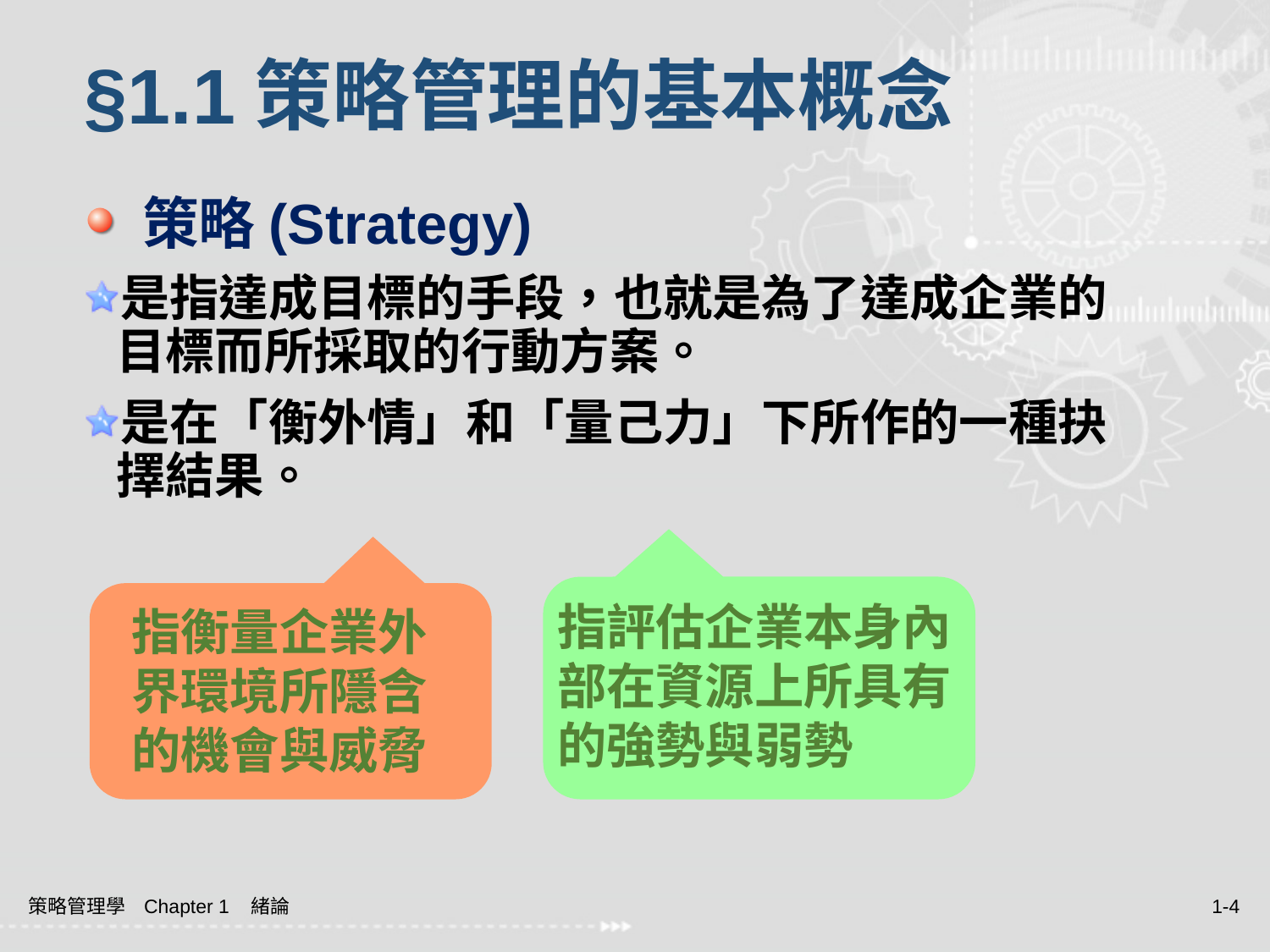

# §1.1策略管理的基本概念
 策略(Strategy)
是指達成目標的手段，也就是為了達成企業的目標而所採取的行動方案。
是在「衡外情」和「量己力」下所作的一種抉擇結果。

指評估企業本身內部在資源上所具有的強勢與弱勢

指衡量企業外界環境所隱含的機會與威脅
策略管理學   Chapter 1   緒論
1-4